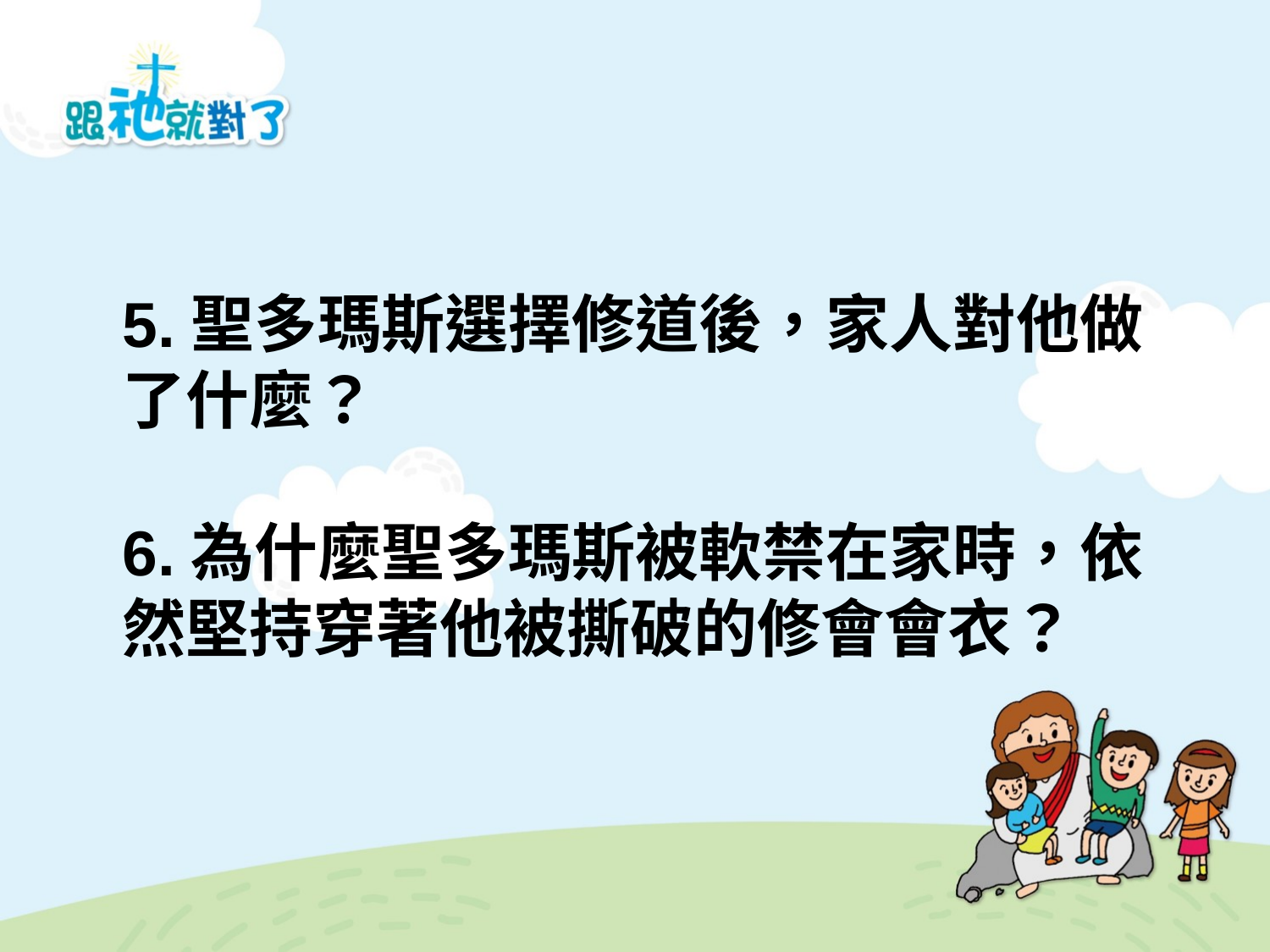

5.聖多瑪斯選擇修道後，家人對他做了什麼？

6.為什麼聖多瑪斯被軟禁在家時，依然堅持穿著他被撕破的修會會衣？